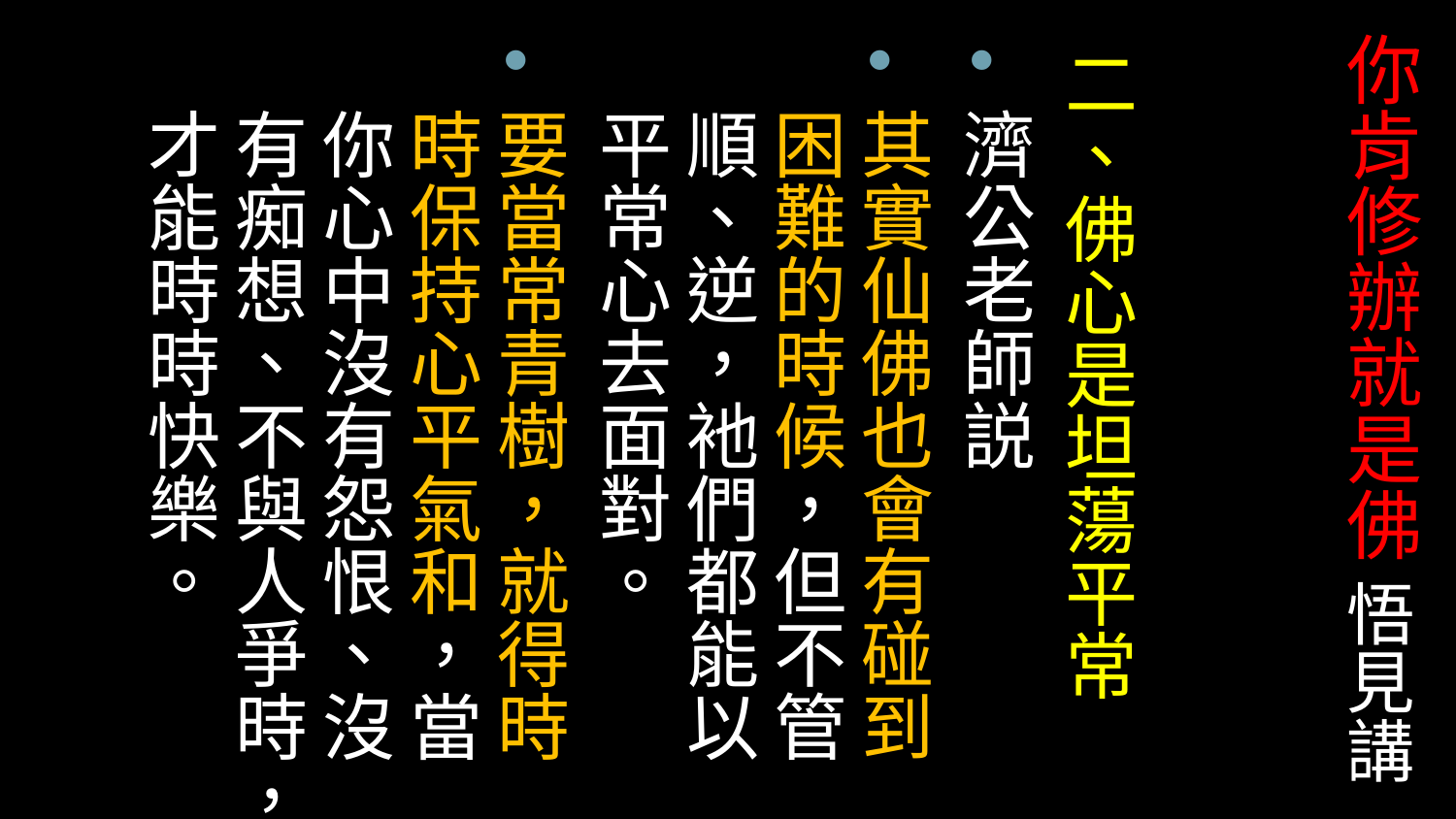

# 你肯修辦就是佛 悟見講
二、佛心是坦蕩平常
濟公老師説
其實仙佛也會有碰到困難的時候，但不管順、逆，衪們都能以平常心去面對。
要當常青樹，就得時時保持心平氣和，當你心中沒有怨恨、沒有痴想、不與人爭時，才能時時快樂。